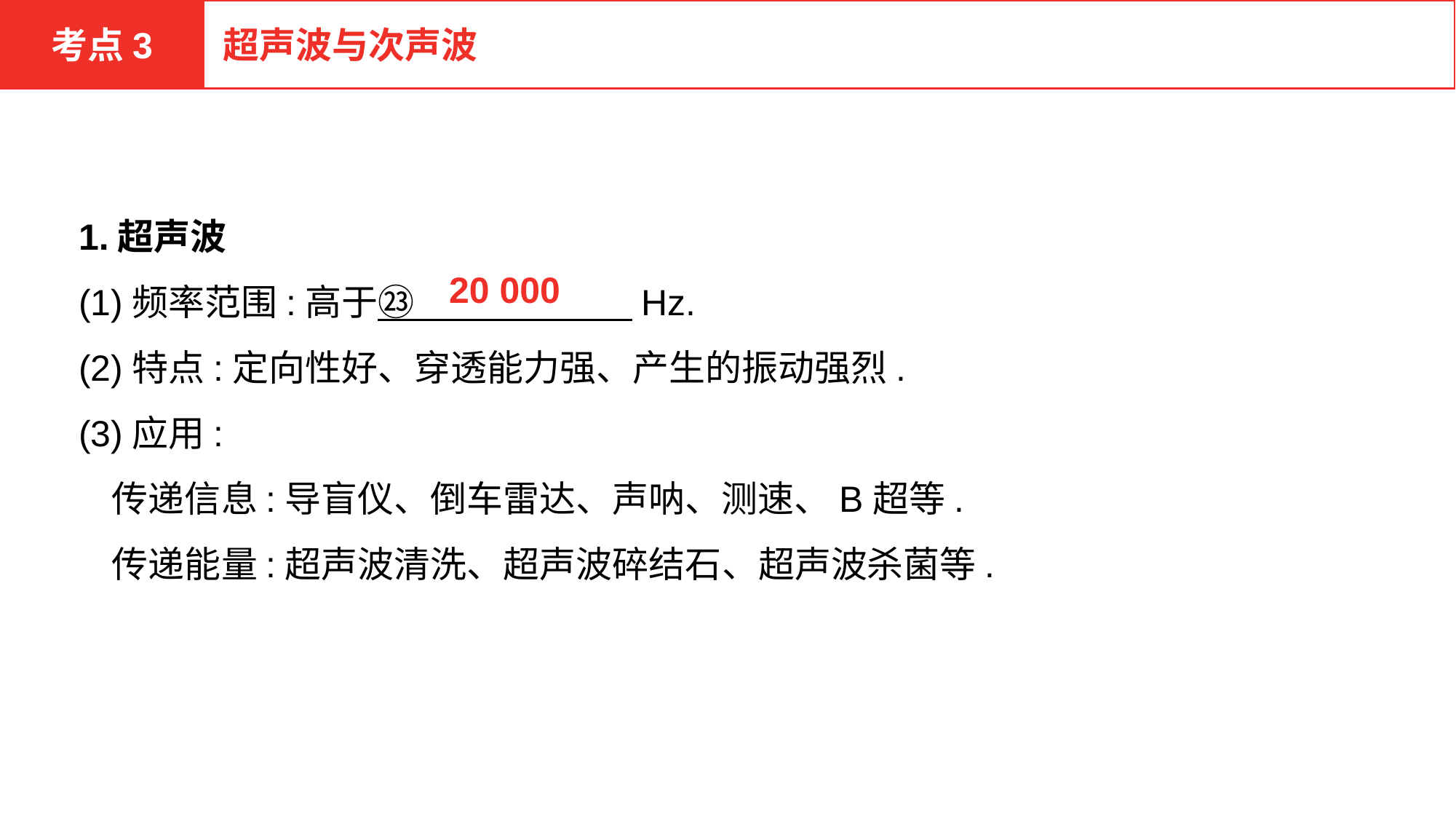

考点3
超声波与次声波
1.超声波
(1)频率范围:高于㉓　　　　　　Hz.
(2)特点:定向性好、穿透能力强、产生的振动强烈.
(3)应用:
   传递信息:导盲仪、倒车雷达、声呐、测速、B超等.
   传递能量:超声波清洗、超声波碎结石、超声波杀菌等.
20 000